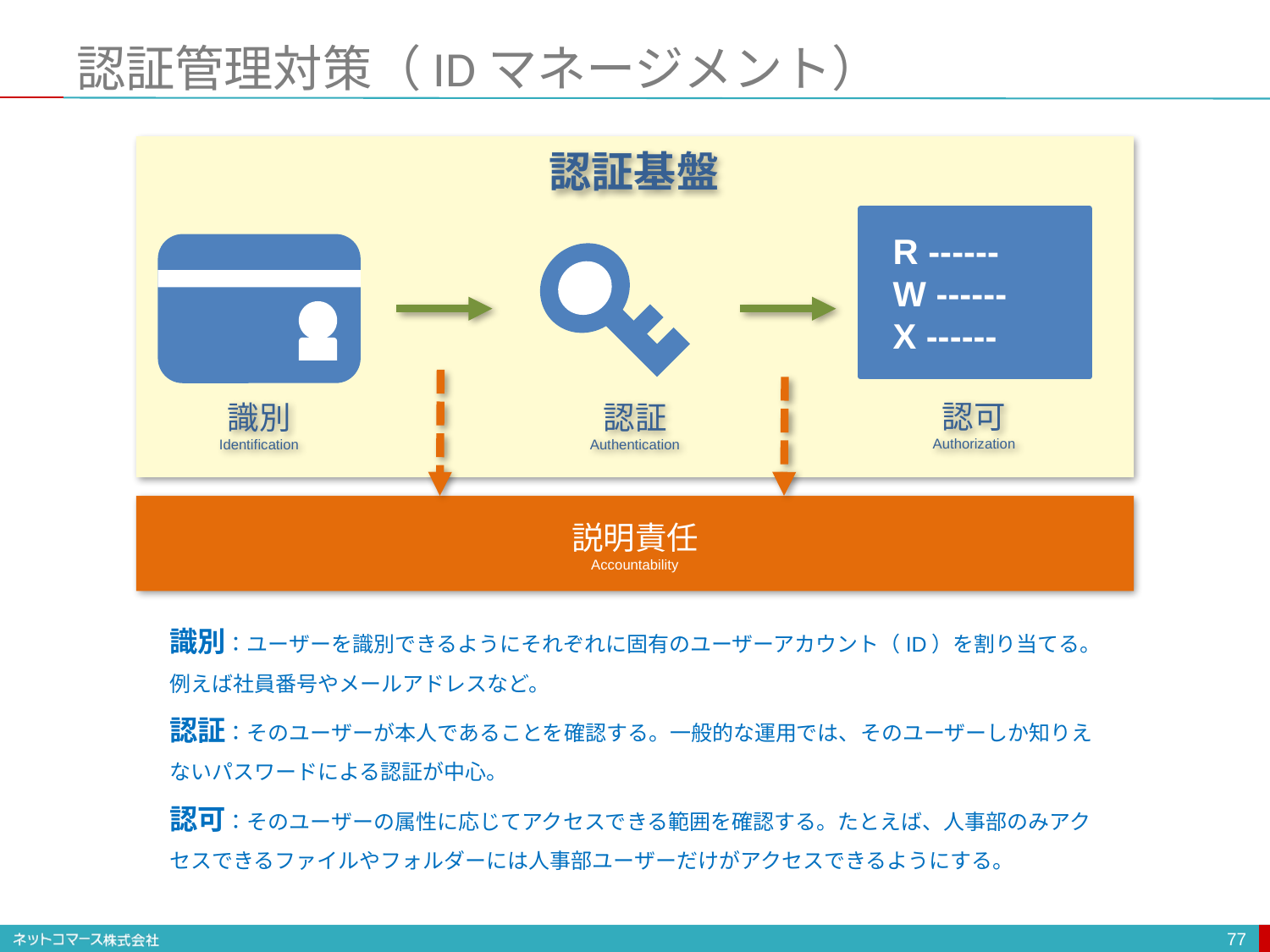

# 認証管理対策（IDマネージメント）

認証基盤

R ------
W ------
X ------

認可
Authorization
識別
Identification
認証
Authentication

説明責任
Accountability
識別：ユーザーを識別できるようにそれぞれに固有のユーザーアカウント（ID）を割り当てる。例えば社員番号やメールアドレスなど。
認証：そのユーザーが本人であることを確認する。一般的な運用では、そのユーザーしか知りえないパスワードによる認証が中心。
認可：そのユーザーの属性に応じてアクセスできる範囲を確認する。たとえば、人事部のみアクセスできるファイルやフォルダーには人事部ユーザーだけがアクセスできるようにする。
77